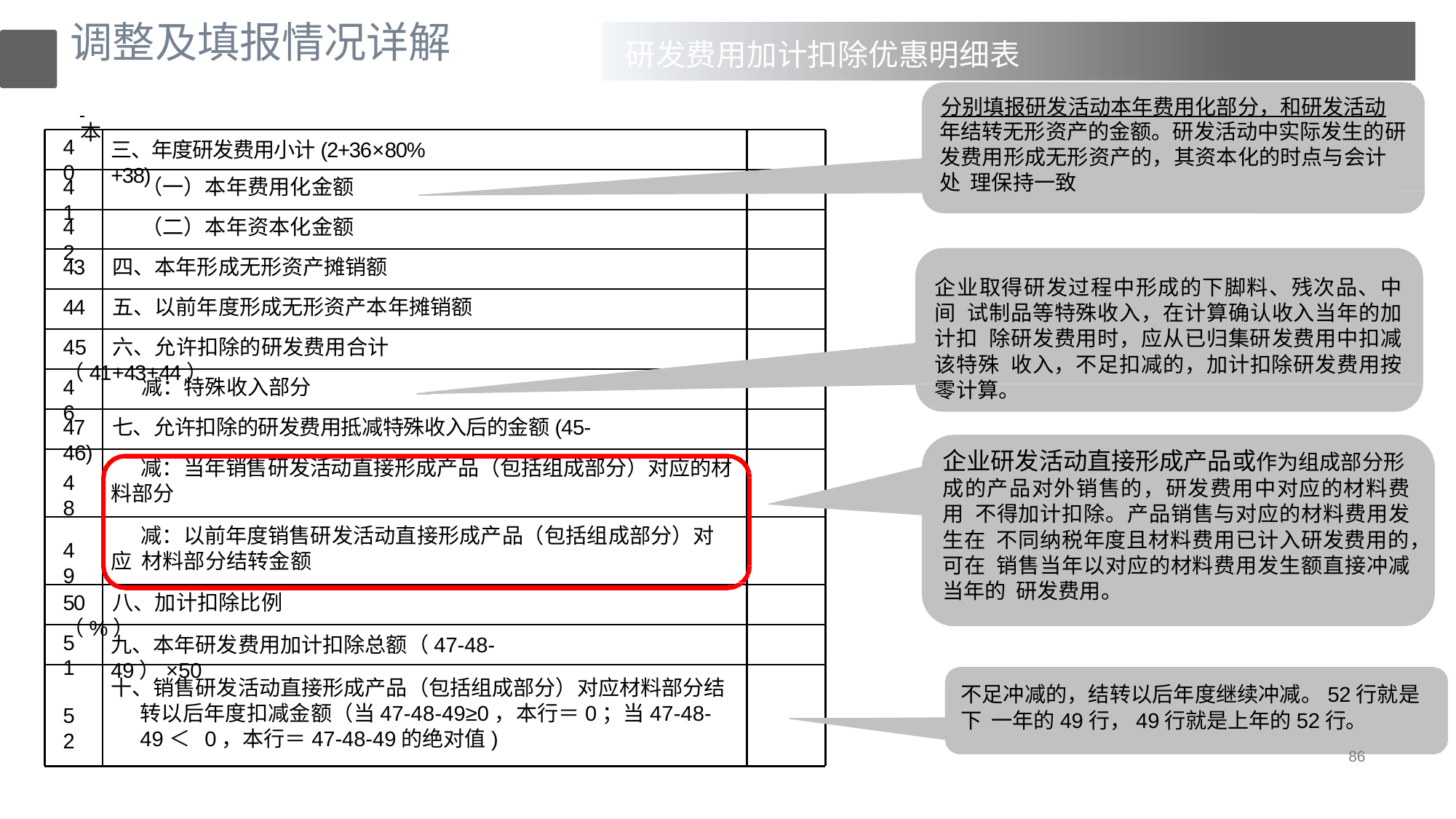

# 调整及填报情况详解

研发费用加计扣除优惠明细表A107012

 	分别填报研发活动本年费用化部分，和研发活动本

年结转无形资产的金额。研发活动中实际发生的研

40
三、年度研发费用小计(2+36×80%+38)
发费用形成无形资产的，其资本化的时点与会计处  理保持一致

41
（一）本年费用化金额

42
（二）本年资本化金额

43	四、本年形成无形资产摊销额

企业取得研发过程中形成的下脚料、残次品、中间  试制品等特殊收入，在计算确认收入当年的加计扣  除研发费用时，应从已归集研发费用中扣减该特殊  收入，不足扣减的，加计扣除研发费用按零计算。

44	五、以前年度形成无形资产本年摊销额

45	六、允许扣除的研发费用合计（41+43+44）

46
减：特殊收入部分

47	七、允许扣除的研发费用抵减特殊收入后的金额(45-46)

企业研发活动直接形成产品或作为组成部分形
成的产品对外销售的，研发费用中对应的材料费用  不得加计扣除。产品销售与对应的材料费用发生在  不同纳税年度且材料费用已计入研发费用的，可在  销售当年以对应的材料费用发生额直接冲减当年的  研发费用。

减：当年销售研发活动直接形成产品（包括组成部分）对应的材

48

料部分

减：以前年度销售研发活动直接形成产品（包括组成部分）对应  材料部分结转金额
49

50	八、加计扣除比例（%）

51
九、本年研发费用加计扣除总额（47-48-49）×50

十、销售研发活动直接形成产品（包括组成部分）对应材料部分结  转以后年度扣减金额（当47-48-49≥0，本行＝0；当47-48-49＜  0，本行＝47-48-49的绝对值)

不足冲减的，结转以后年度继续冲减。52行就是下  一年的49行，49行就是上年的52行。
86

52